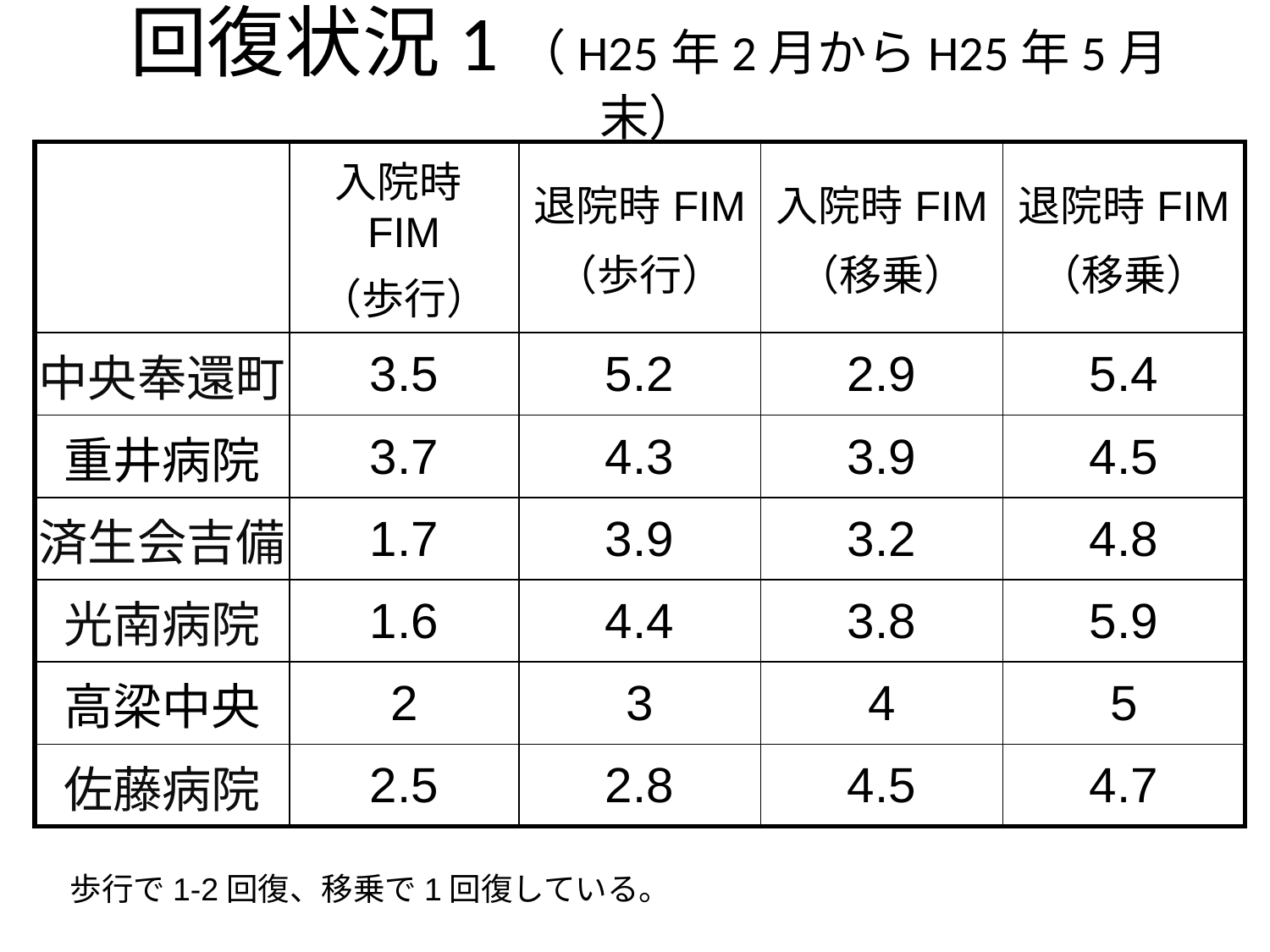

# 回復状況1（H25年2月からH25年5月末）
|  | 入院時FIM （歩行） | 退院時FIM （歩行） | 入院時FIM （移乗） | 退院時FIM （移乗） |
| --- | --- | --- | --- | --- |
| 中央奉還町 | 3.5 | 5.2 | 2.9 | 5.4 |
| 重井病院 | 3.7 | 4.3 | 3.9 | 4.5 |
| 済生会吉備 | 1.7 | 3.9 | 3.2 | 4.8 |
| 光南病院 | 1.6 | 4.4 | 3.8 | 5.9 |
| 高梁中央 | 2 | 3 | 4 | 5 |
| 佐藤病院 | 2.5 | 2.8 | 4.5 | 4.7 |
歩行で1-2回復、移乗で1回復している。